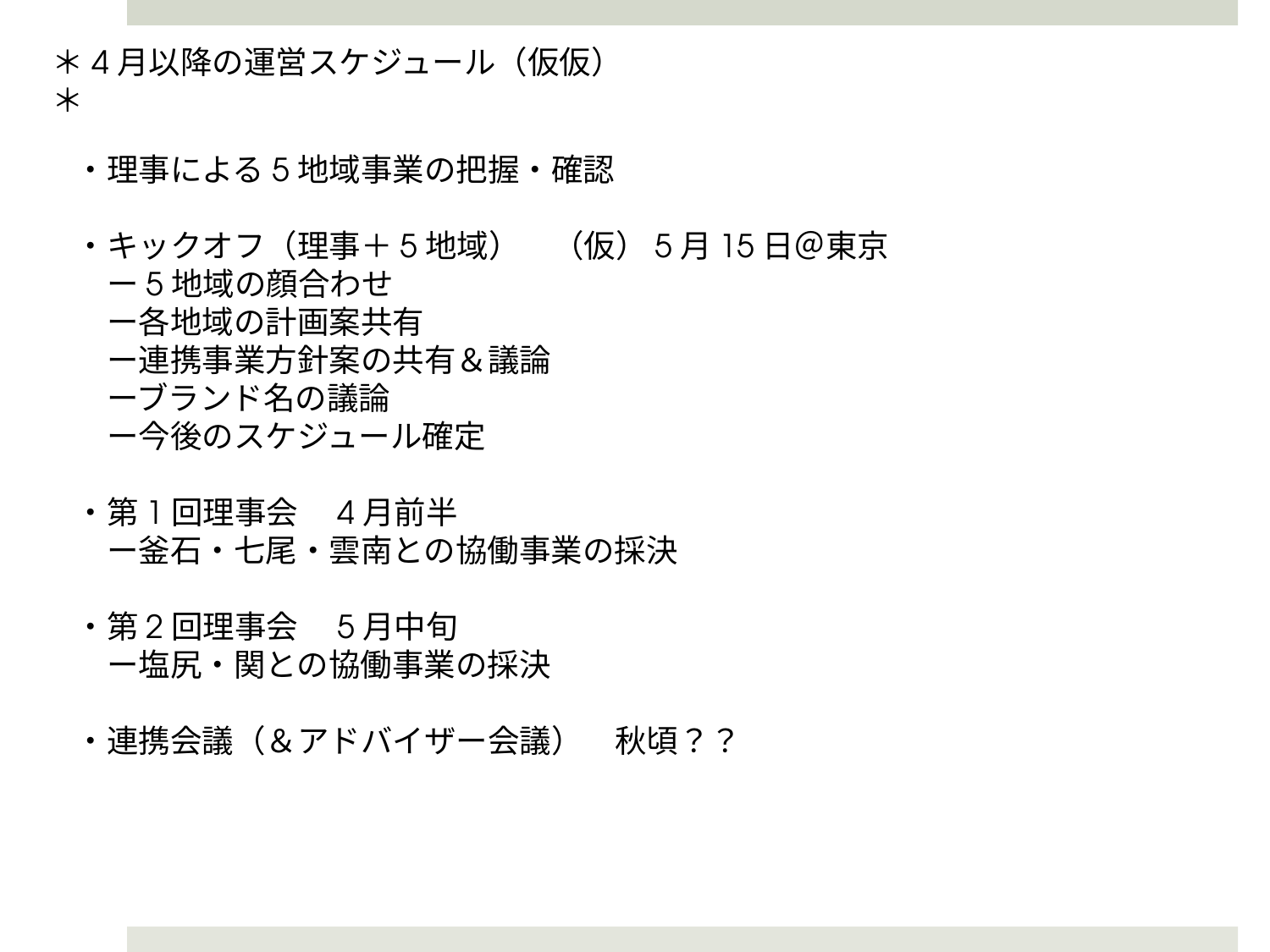

＊4月以降の運営スケジュール（仮仮）＊
・理事による5地域事業の把握・確認

・キックオフ（理事＋5地域）　（仮）5月15日＠東京
　ー5地域の顔合わせ
　ー各地域の計画案共有
　ー連携事業方針案の共有＆議論
　ーブランド名の議論
　ー今後のスケジュール確定

・第1回理事会　4月前半
　ー釜石・七尾・雲南との協働事業の採決

・第2回理事会　5月中旬
　ー塩尻・関との協働事業の採決

・連携会議（＆アドバイザー会議）　秋頃？？